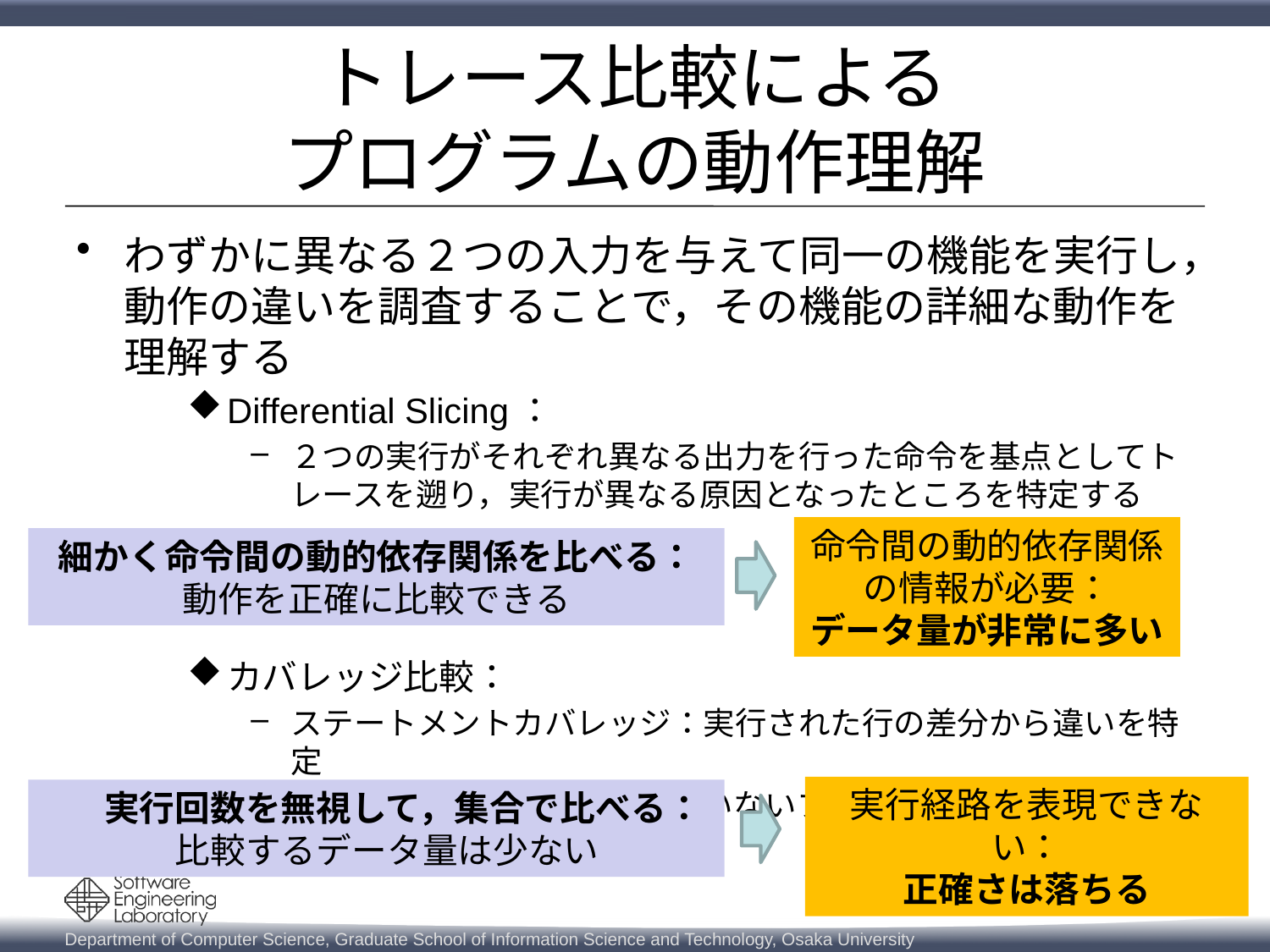

# トレース比較による プログラムの動作理解
わずかに異なる２つの入力を与えて同一の機能を実行し，動作の違いを調査することで，その機能の詳細な動作を理解する
Differential Slicing：
２つの実行がそれぞれ異なる出力を行った命令を基点としてトレースを遡り，実行が異なる原因となったところを特定する

カバレッジ比較：
ステートメントカバレッジ：実行された行の差分から違いを特定
ブランチカバレッジ：通っていないブランチの差分から違いを特定
命令間の動的依存関係の情報が必要：
データ量が非常に多い
細かく命令間の動的依存関係を比べる：
動作を正確に比較できる

実行経路を表現できない：
正確さは落ちる
実行回数を無視して，集合で比べる：
　　比較するデータ量は少ない

4